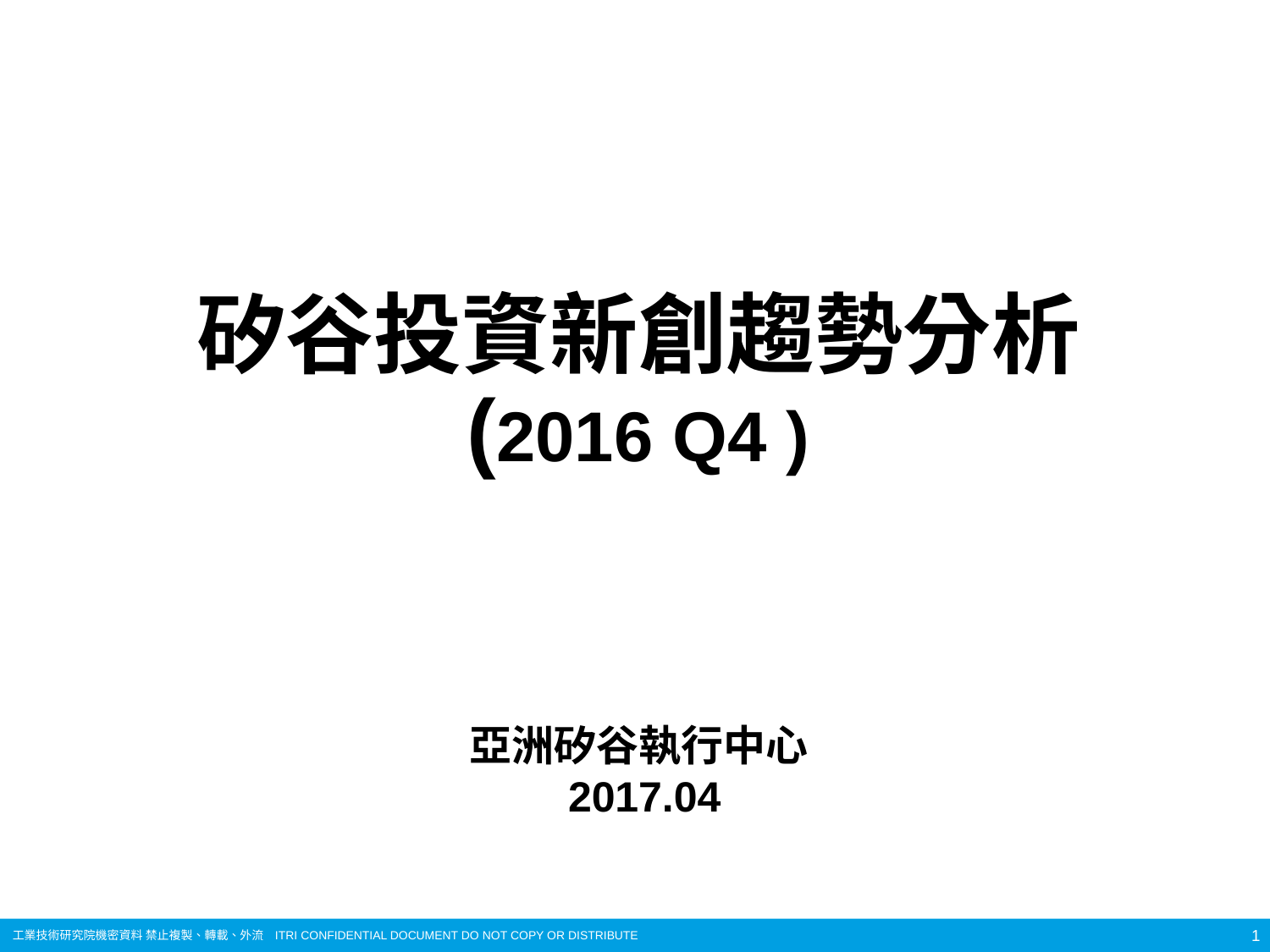

# 矽谷投資新創趨勢分析 (2016 Q4 )
亞洲矽谷執行中心
 2017.04